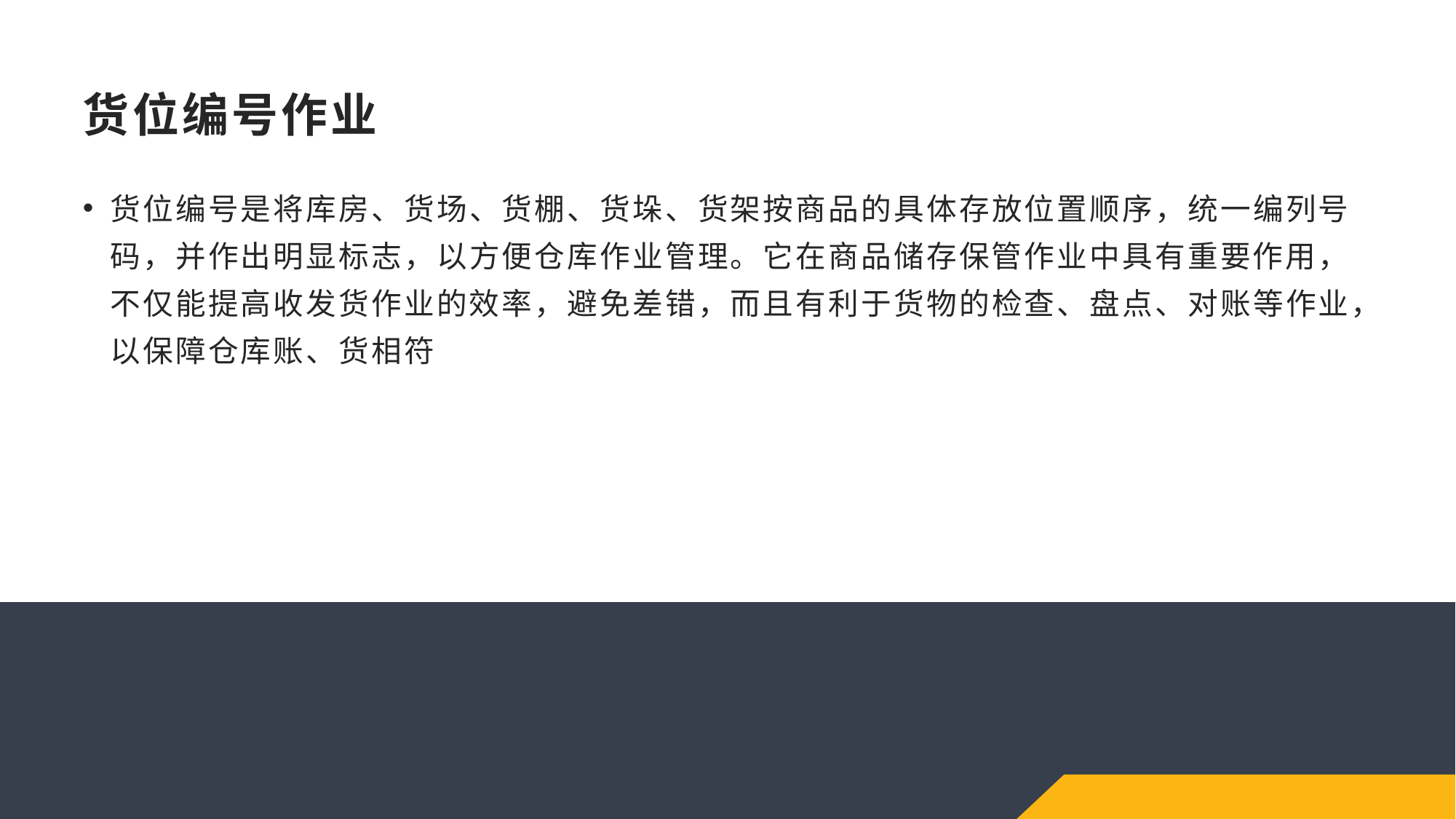

# 货位编号作业
货位编号是将库房、货场、货棚、货垛、货架按商品的具体存放位置顺序，统一编列号码，并作出明显标志，以方便仓库作业管理。它在商品储存保管作业中具有重要作用，不仅能提高收发货作业的效率，避免差错，而且有利于货物的检查、盘点、对账等作业，以保障仓库账、货相符